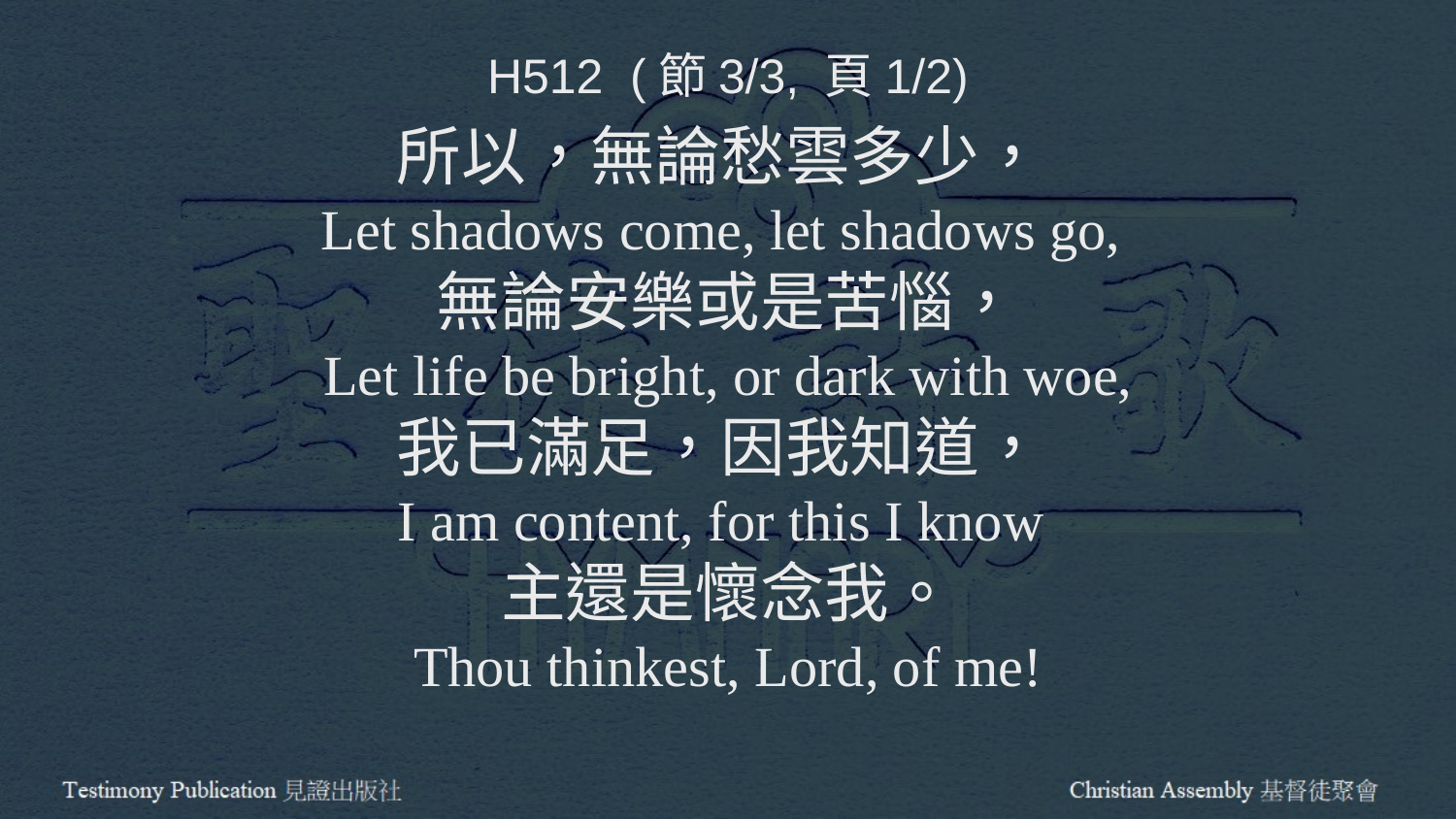

H512  (節3/3, 頁1/2)
所以，無論愁雲多少，
Let shadows come, let shadows go,
無論安樂或是苦惱，
Let life be bright, or dark with woe,
我已滿足，因我知道，
I am content, for this I know
主還是懷念我。
Thou thinkest, Lord, of me!